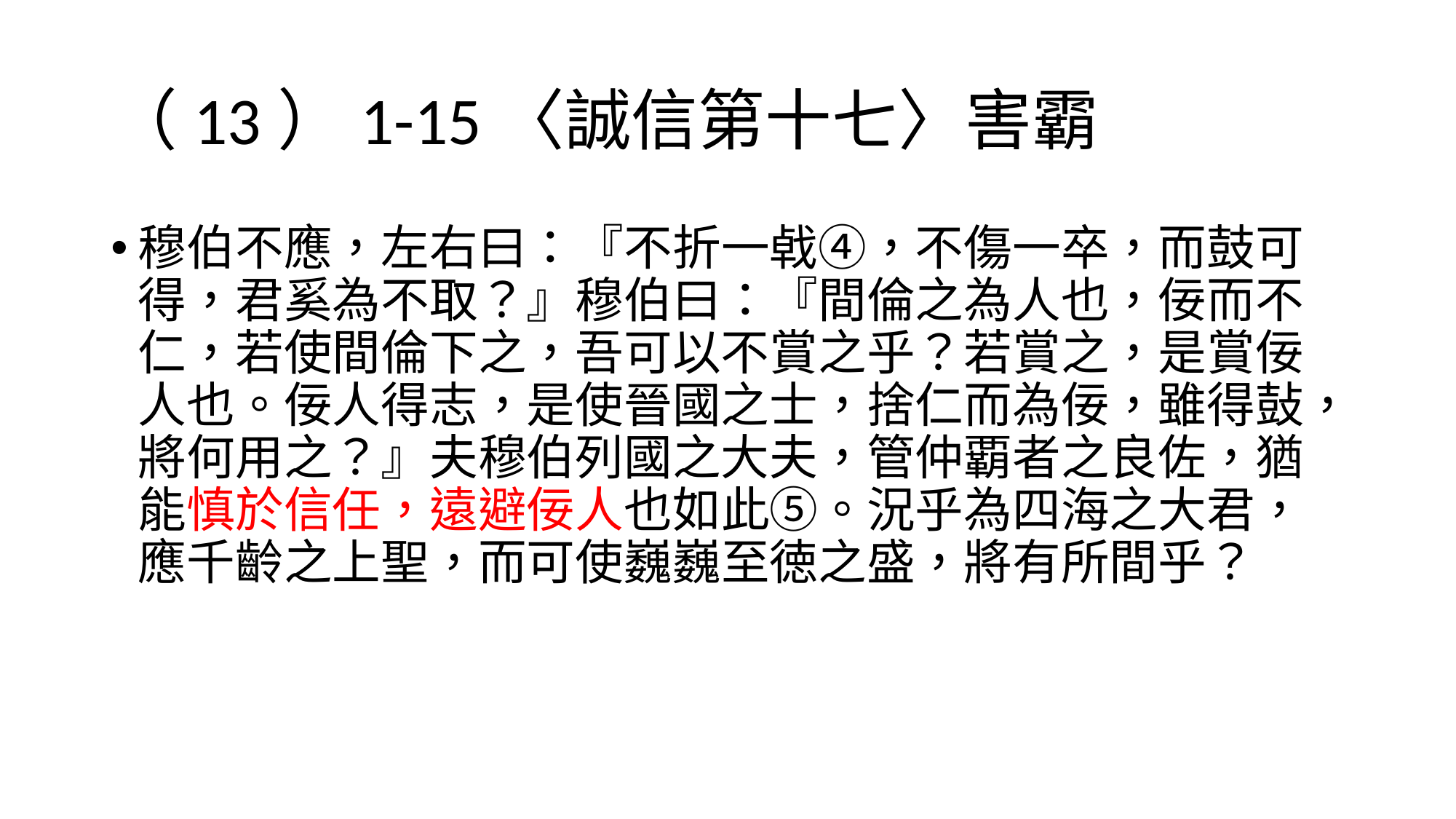

# （13）1-15〈誠信第十七〉害霸
穆伯不應，左右曰：『不折一㦸④，不傷一卒，而鼓可得，君奚為不取？』穆伯曰：『間倫之為人也，佞而不仁，若使間倫下之，吾可以不賞之乎？若賞之，是賞佞人也。佞人得志，是使晉國之士，捨仁而為佞，雖得鼔，將何用之？』夫穆伯列國之大夫，管仲覇者之良佐，猶能慎於信任，遠避佞人也如此⑤。況乎為四海之大君，應千齡之上聖，而可使巍巍至徳之盛，將有所間乎？